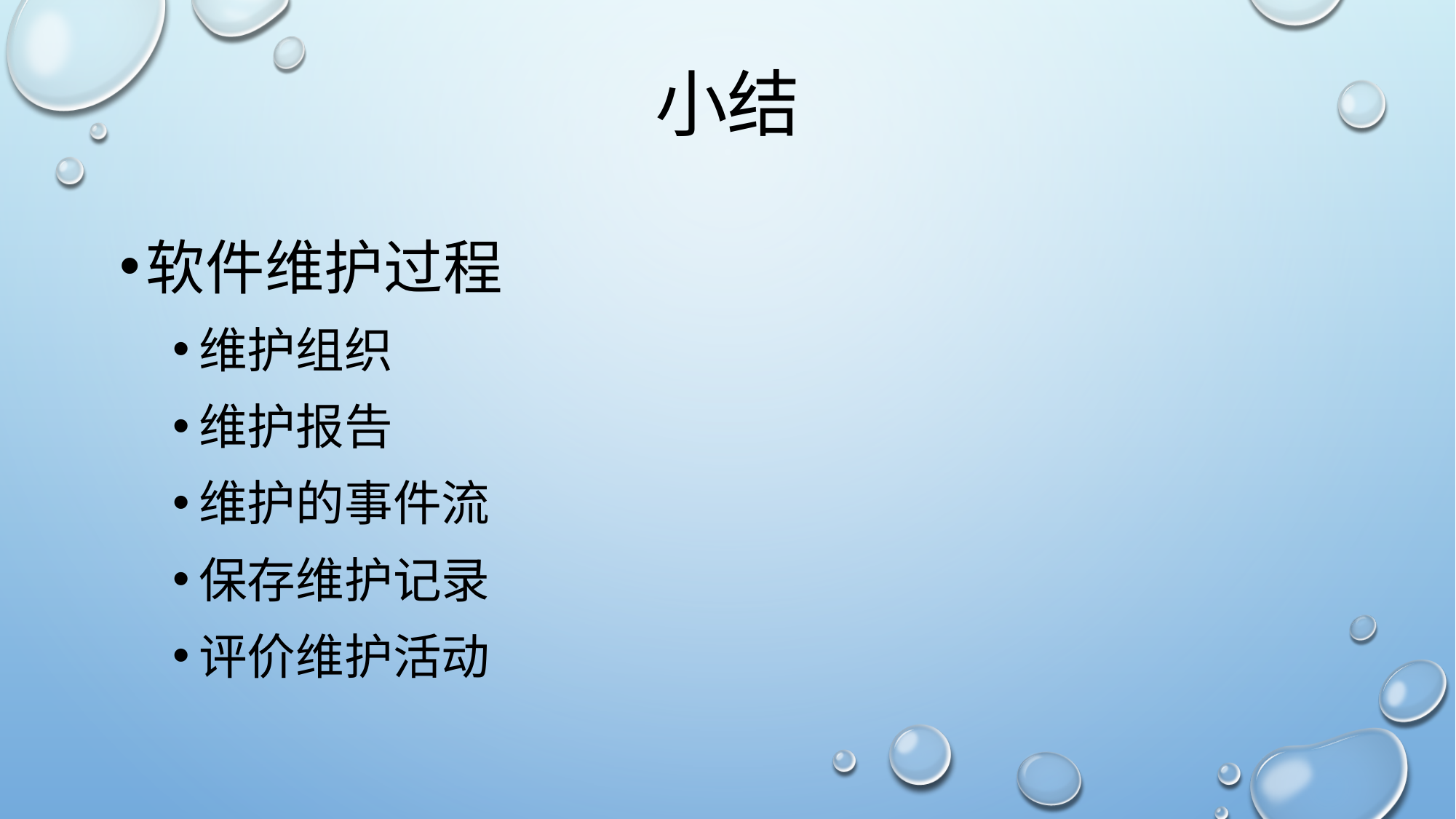

# 小结
软件维护过程
维护组织
维护报告
维护的事件流
保存维护记录
评价维护活动